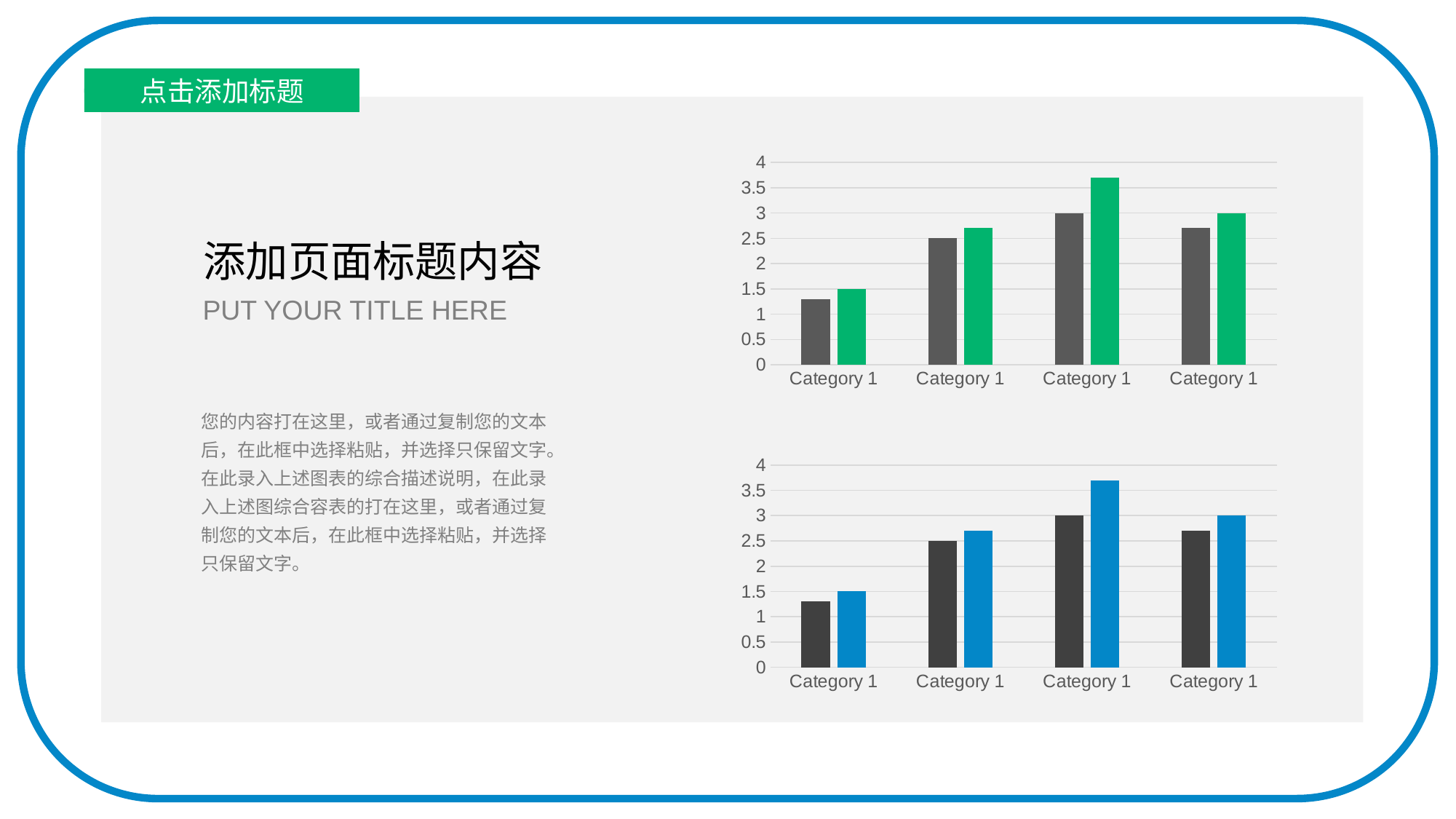

单击输入标题
点击添加标题

### Chart

| Category | Series 1 | Series 2 |
|---|---|---|
| Category 1 | 1.3 | 1.5 |
| Category 1 | 2.5 | 2.7 |
| Category 1 | 3.0 | 3.7 |
| Category 1 | 2.7 | 3.0 |
添加页面标题内容
PUT YOUR TITLE HERE
您的内容打在这里，或者通过复制您的文本后，在此框中选择粘贴，并选择只保留文字。在此录入上述图表的综合描述说明，在此录入上述图综合容表的打在这里，或者通过复制您的文本后，在此框中选择粘贴，并选择只保留文字。

### Chart

| Category | Series 1 | Series 2 |
|---|---|---|
| Category 1 | 1.3 | 1.5 |
| Category 1 | 2.5 | 2.7 |
| Category 1 | 3.0 | 3.7 |
| Category 1 | 2.7 | 3.0 |